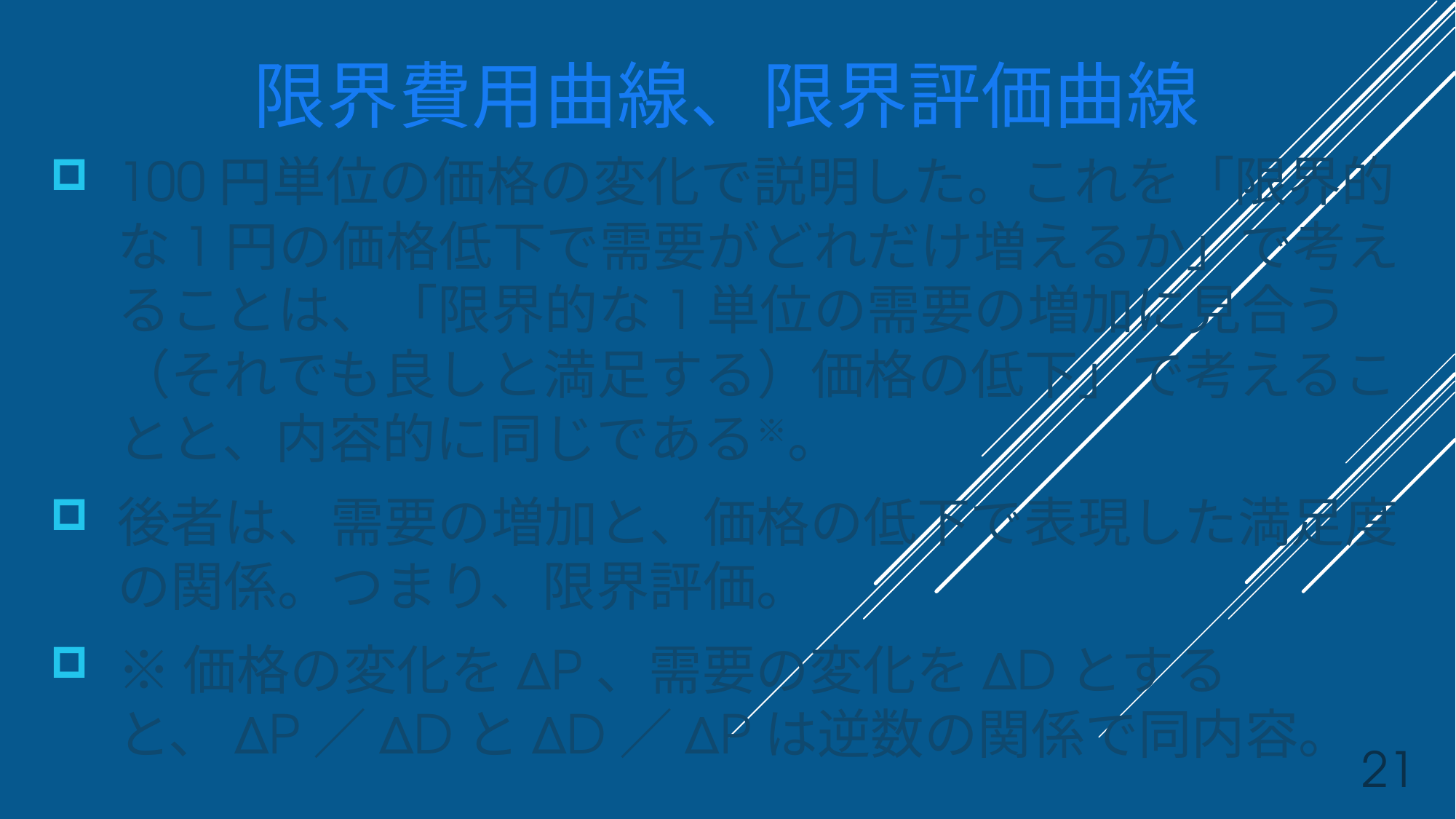

# 限界費用曲線、限界評価曲線
100円単位の価格の変化で説明した。これを「限界的な1円の価格低下で需要がどれだけ増えるか」で考えることは、「限界的な1単位の需要の増加に見合う（それでも良しと満足する）価格の低下」で考えることと、内容的に同じである※。
後者は、需要の増加と、価格の低下で表現した満足度の関係。つまり、限界評価。
※価格の変化をΔP、需要の変化をΔDとすると、ΔP／ΔDとΔD／ΔPは逆数の関係で同内容。
21